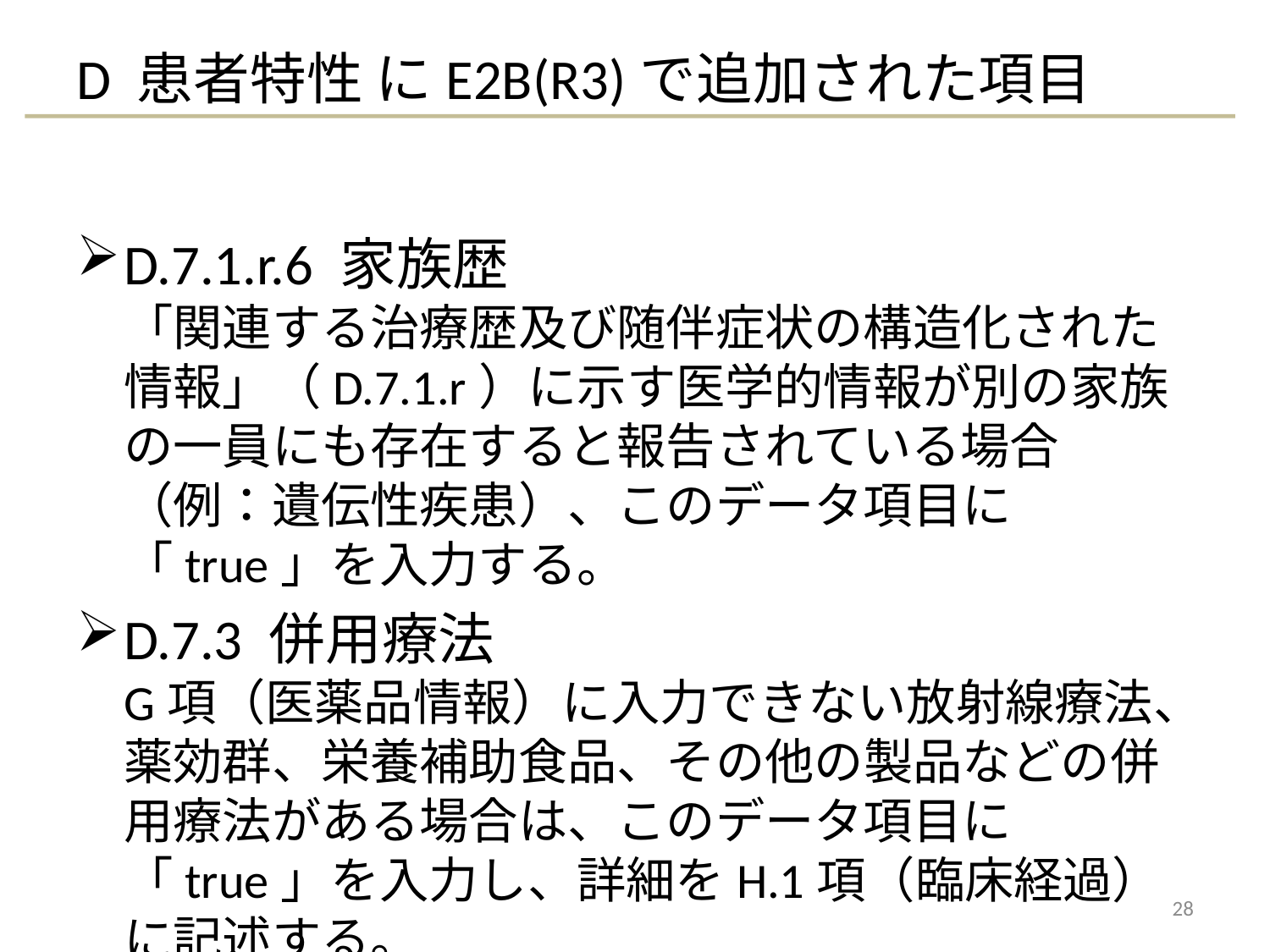

# D 患者特性 にE2B(R3)で追加された項目

D.7.1.r.6 家族歴
「関連する治療歴及び随伴症状の構造化された情報」（D.7.1.r）に示す医学的情報が別の家族の一員にも存在すると報告されている場合（例：遺伝性疾患）、このデータ項目に「true」を入力する。
D.7.3 併用療法
G項（医薬品情報）に入力できない放射線療法、薬効群、栄養補助食品、その他の製品などの併用療法がある場合は、このデータ項目に「true」を入力し、詳細をH.1項（臨床経過）に記述する。

28